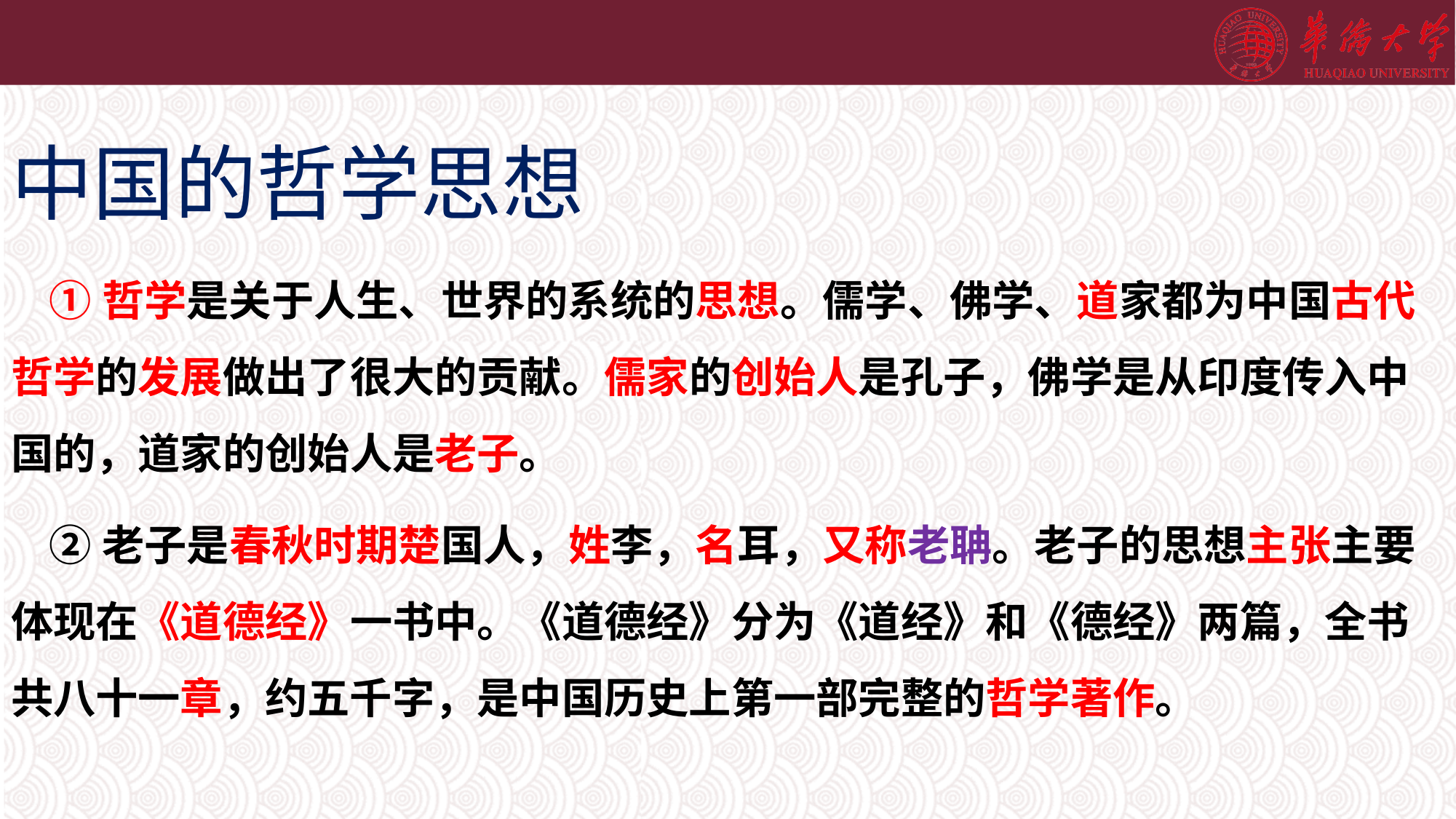

中国的哲学思想
    ①哲学是关于人生、世界的系统的思想。儒学、佛学、道家都为中国古代哲学的发展做出了很大的贡献。儒家的创始人是孔子，佛学是从印度传入中国的，道家的创始人是老子。
    ②老子是春秋时期楚国人，姓李，名耳，又称老聃。老子的思想主张主要体现在《道德经》一书中。《道德经》分为《道经》和《德经》两篇，全书共八十一章，约五千字，是中国历史上第一部完整的哲学著作。